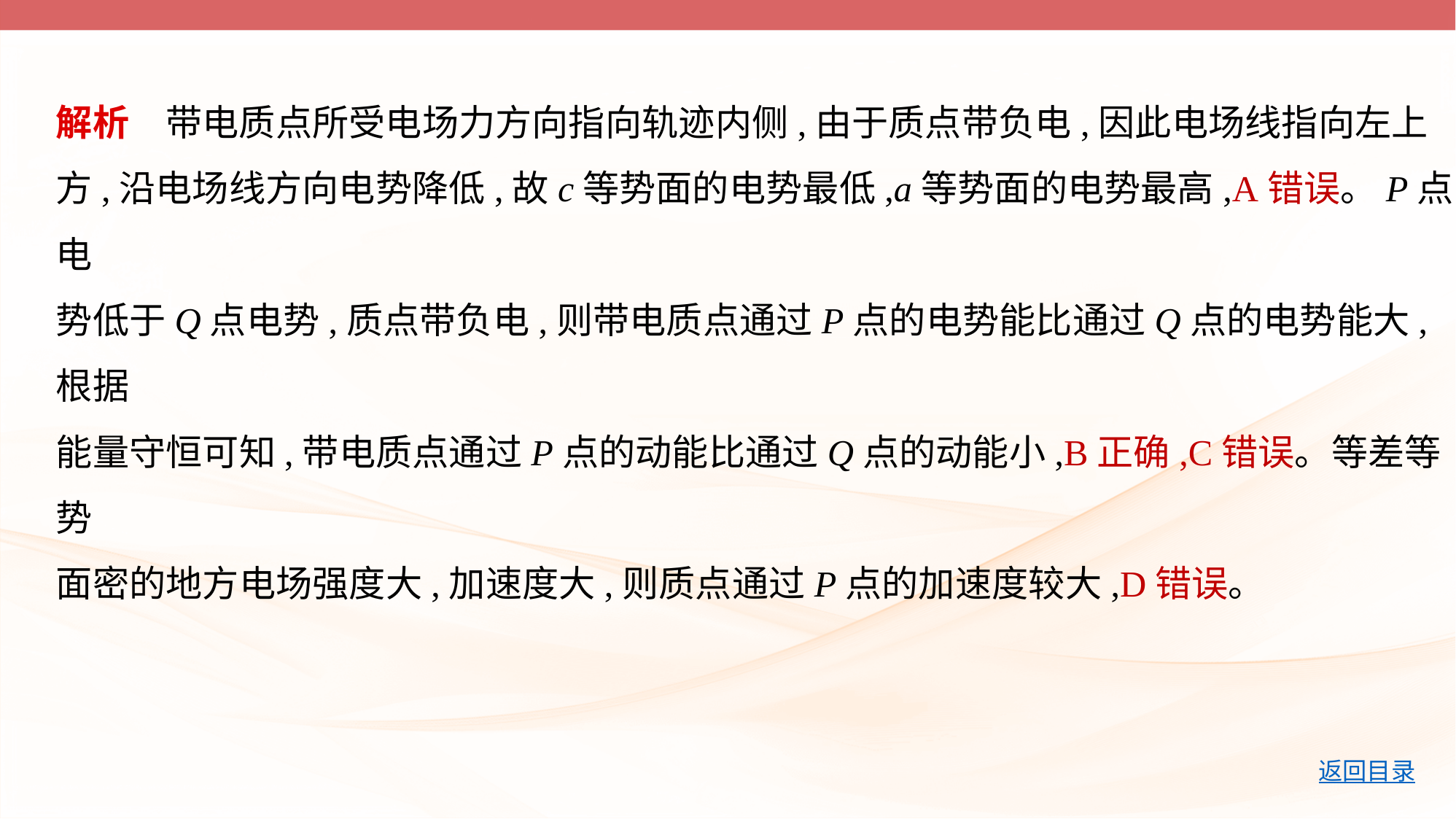

解析　带电质点所受电场力方向指向轨迹内侧,由于质点带负电,因此电场线指向左上
方,沿电场线方向电势降低,故c等势面的电势最低,a等势面的电势最高,A错误。P点电
势低于Q点电势,质点带负电,则带电质点通过P点的电势能比通过Q点的电势能大,根据
能量守恒可知,带电质点通过P点的动能比通过Q点的动能小,B正确,C错误。等差等势
面密的地方电场强度大,加速度大,则质点通过P点的加速度较大,D错误。